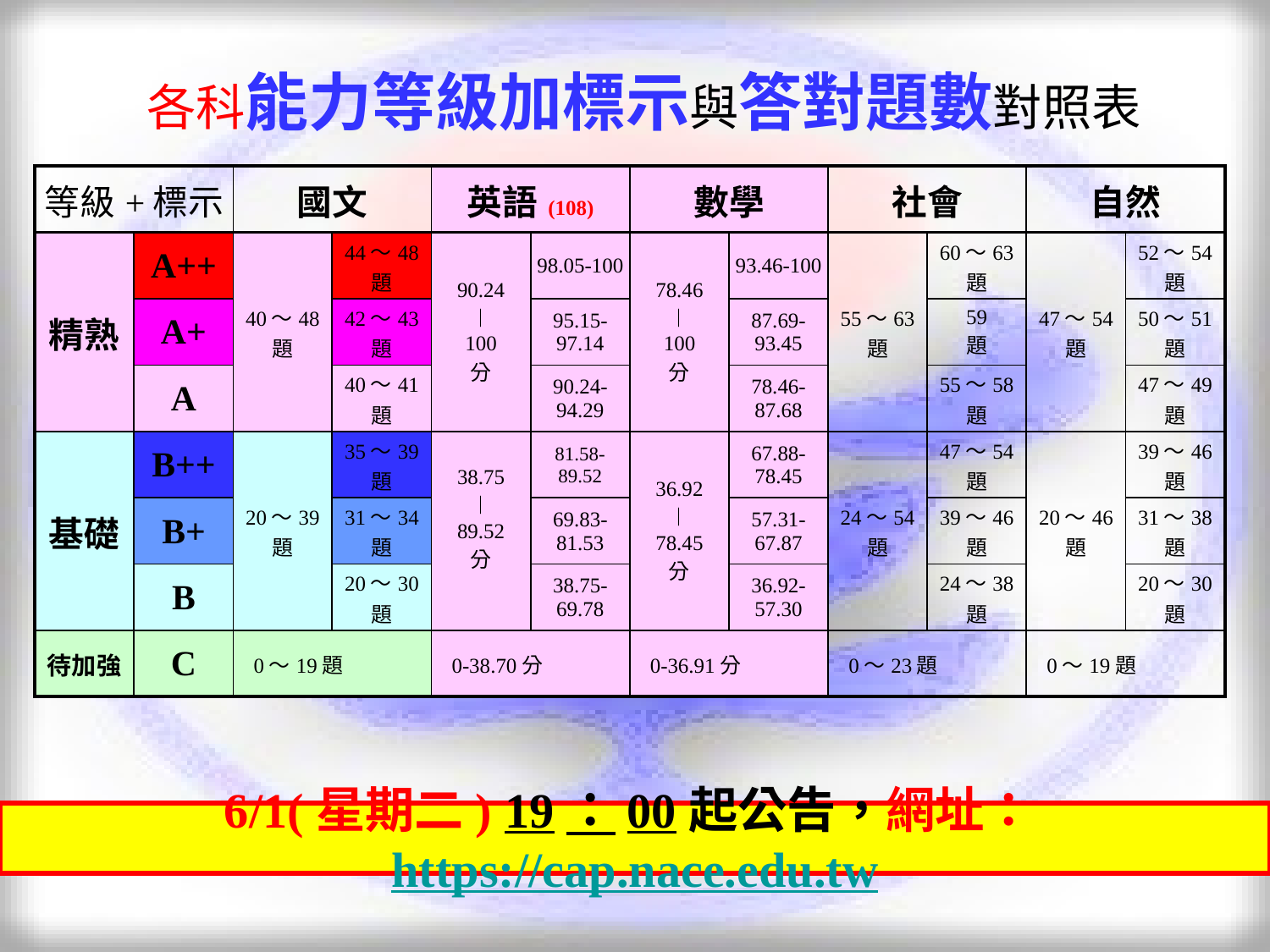

各科能力等級加標示與答對題數對照表
| 等級+標示 |  | 國文 |  | 英語(108) |  | 數學 |  | 社會 |  | 自然 |  |
| --- | --- | --- | --- | --- | --- | --- | --- | --- | --- | --- | --- |
| 精熟 | A++ | 40〜48 題 | 44〜48 題 | 90.24 ︱ 100 分 | 98.05-100 | 78.46 ︱ 100 分 | 93.46-100 | 55〜63 題 | 60〜63 題 | 47〜54 題 | 52〜54 題 |
|  | A+ |  | 42〜43 題 |  | 95.15-97.14 |  | 87.69-93.45 |  | 59 題 |  | 50〜51 題 |
|  | A |  | 40〜41 題 |  | 90.24-94.29 |  | 78.46-87.68 |  | 55〜58 題 |  | 47〜49 題 |
| 基礎 | B++ | 20〜39 題 | 35〜39 題 | 38.75 ︱ 89.52 分 | 81.58-89.52 | 36.92 ︱ 78.45 分 | 67.88-78.45 | 24〜54 題 | 47〜54 題 | 20〜46 題 | 39〜46 題 |
|  | B+ |  | 31〜34 題 |  | 69.83-81.53 |  | 57.31-67.87 |  | 39〜46 題 |  | 31〜38 題 |
|  | B |  | 20〜30 題 |  | 38.75-69.78 |  | 36.92-57.30 |  | 24〜38 題 |  | 20〜30 題 |
| 待加強 | C | 0〜19題 |  | 0-38.70分 |  | 0-36.91分 |  | 0〜23題 |  | 0〜19題 |  |

6/1(星期二) 19：00起公告，網址：https://cap.nace.edu.tw